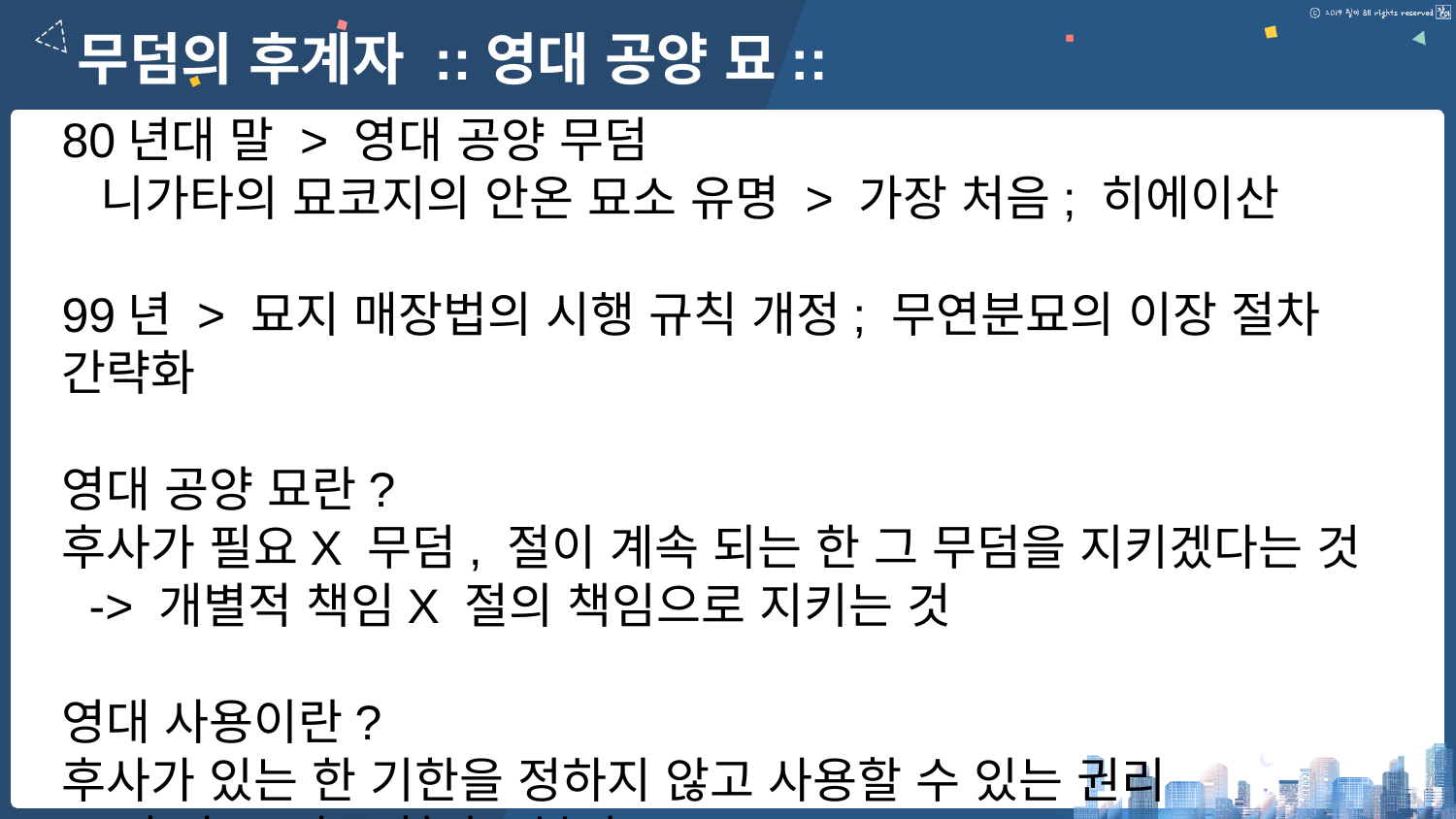

무덤의 후계자 ::영대 공양 묘::
80년대 말 > 영대 공양 무덤
  니가타의 묘코지의 안온 묘소 유명 > 가장 처음; 히에이산

99년 > 묘지 매장법의 시행 규칙 개정; 무연분묘의 이장 절차 간략화

영대 공양 묘란?
후사가 필요X 무덤, 절이 계속 되는 한 그 무덤을 지키겠다는 것
  -> 개별적 책임X 절의 책임으로 지키는 것

영대 사용이란?
후사가 있는 한 기한을 정하지 않고 사용할 수 있는 권리
 > 후사X 바로 철거, 불평X